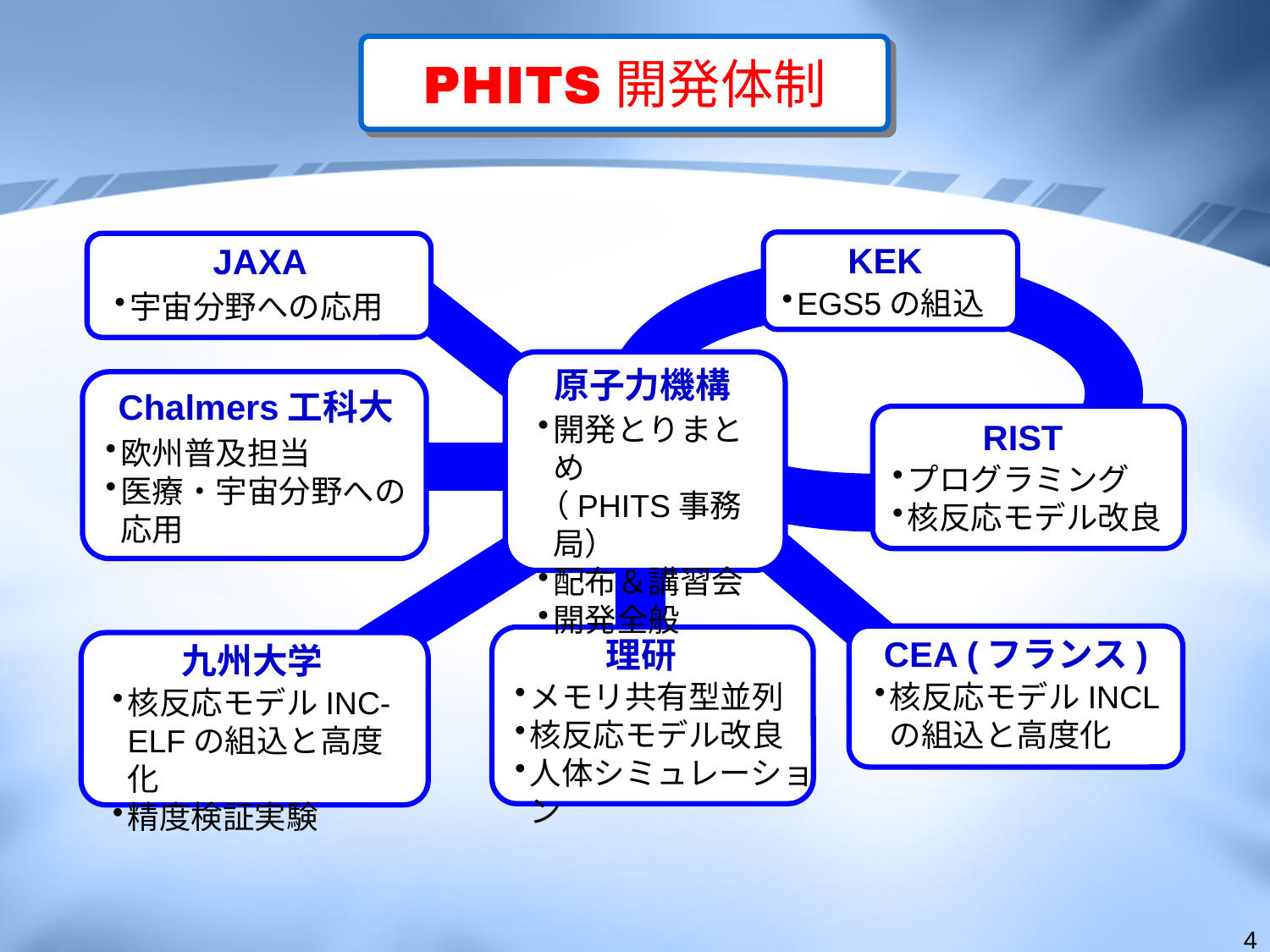

PHITS開発体制

KEK

JAXA

EGS5の組込
宇宙分野への応用

原子力機構

Chalmers工科大
開発とりまとめ
（PHITS事務局）
配布＆講習会
開発全般

RIST
欧州普及担当
医療・宇宙分野への応用

プログラミング
核反応モデル改良

CEA (フランス)

理研
九州大学

メモリ共有型並列
核反応モデル改良
人体シミュレーション
核反応モデルINCLの組込と高度化
核反応モデルINC-ELFの組込と高度化
精度検証実験
4